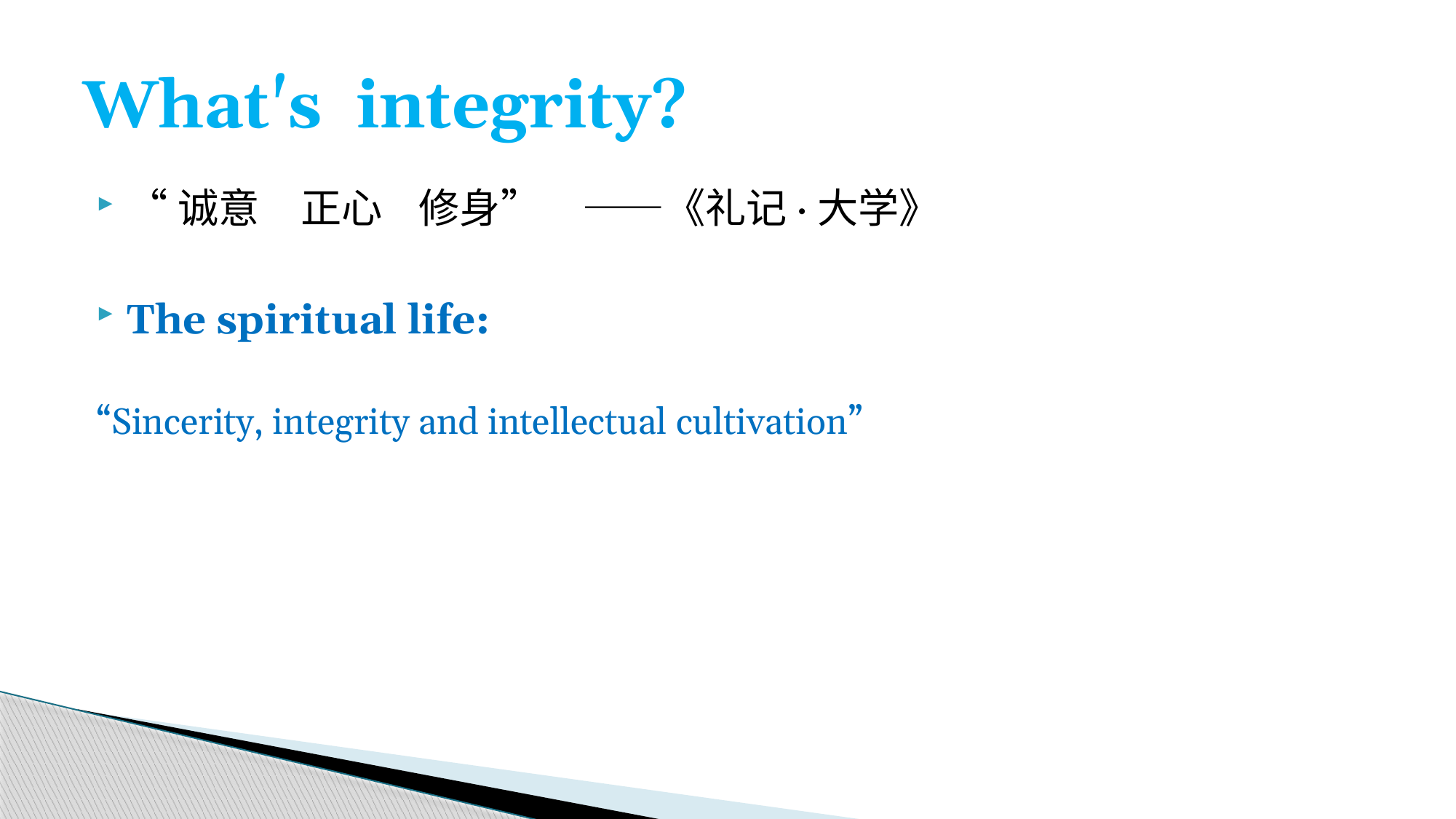

# What's  integrity?
“诚意　正心    修身”　——《礼记·大学》

The spiritual life:

“Sincerity, integrity and intellectual cultivation”